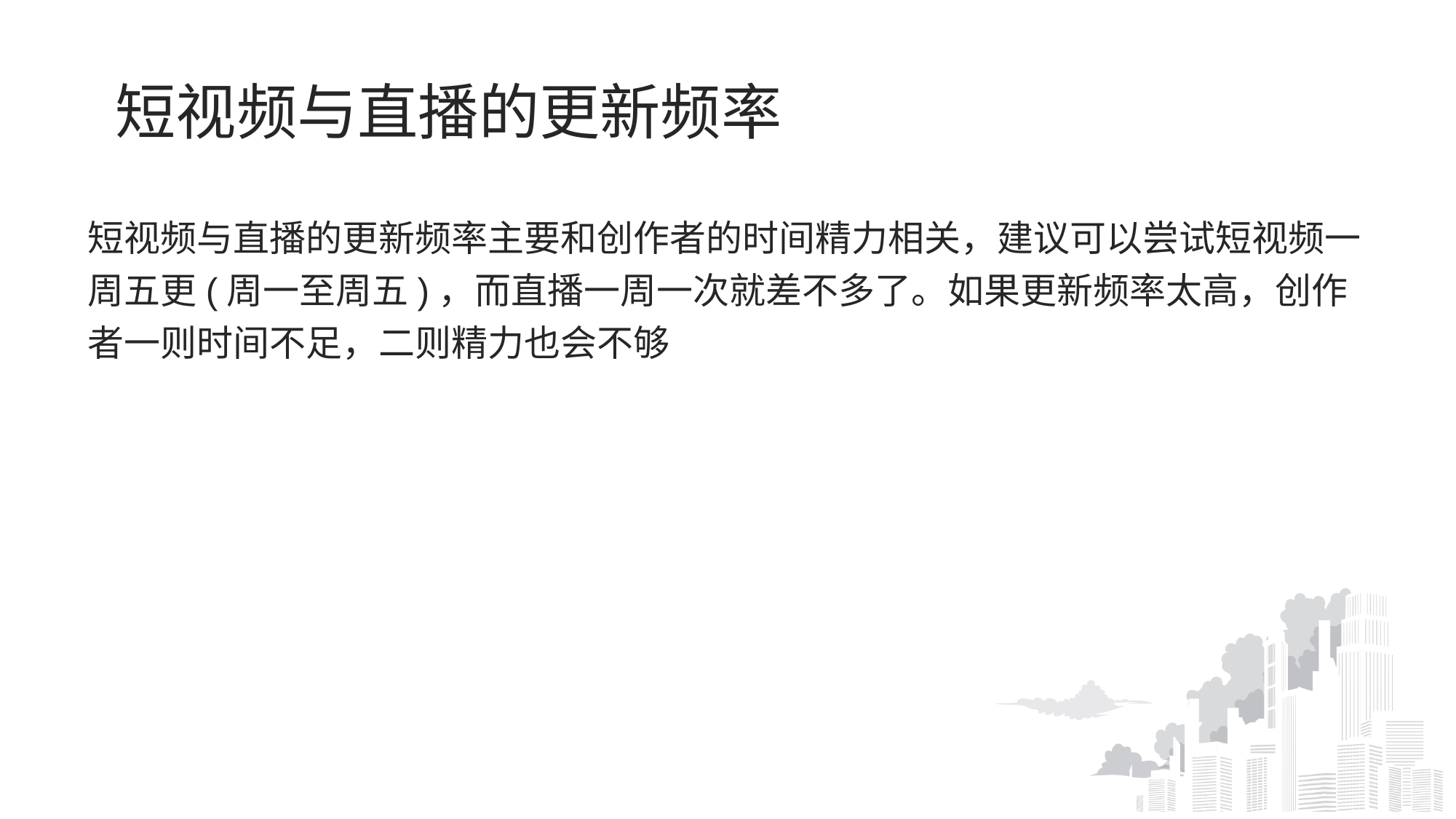

# 短视频与直播的更新频率
短视频与直播的更新频率主要和创作者的时间精力相关，建议可以尝试短视频一周五更(周一至周五)，而直播一周一次就差不多了。如果更新频率太高，创作者一则时间不足，二则精力也会不够